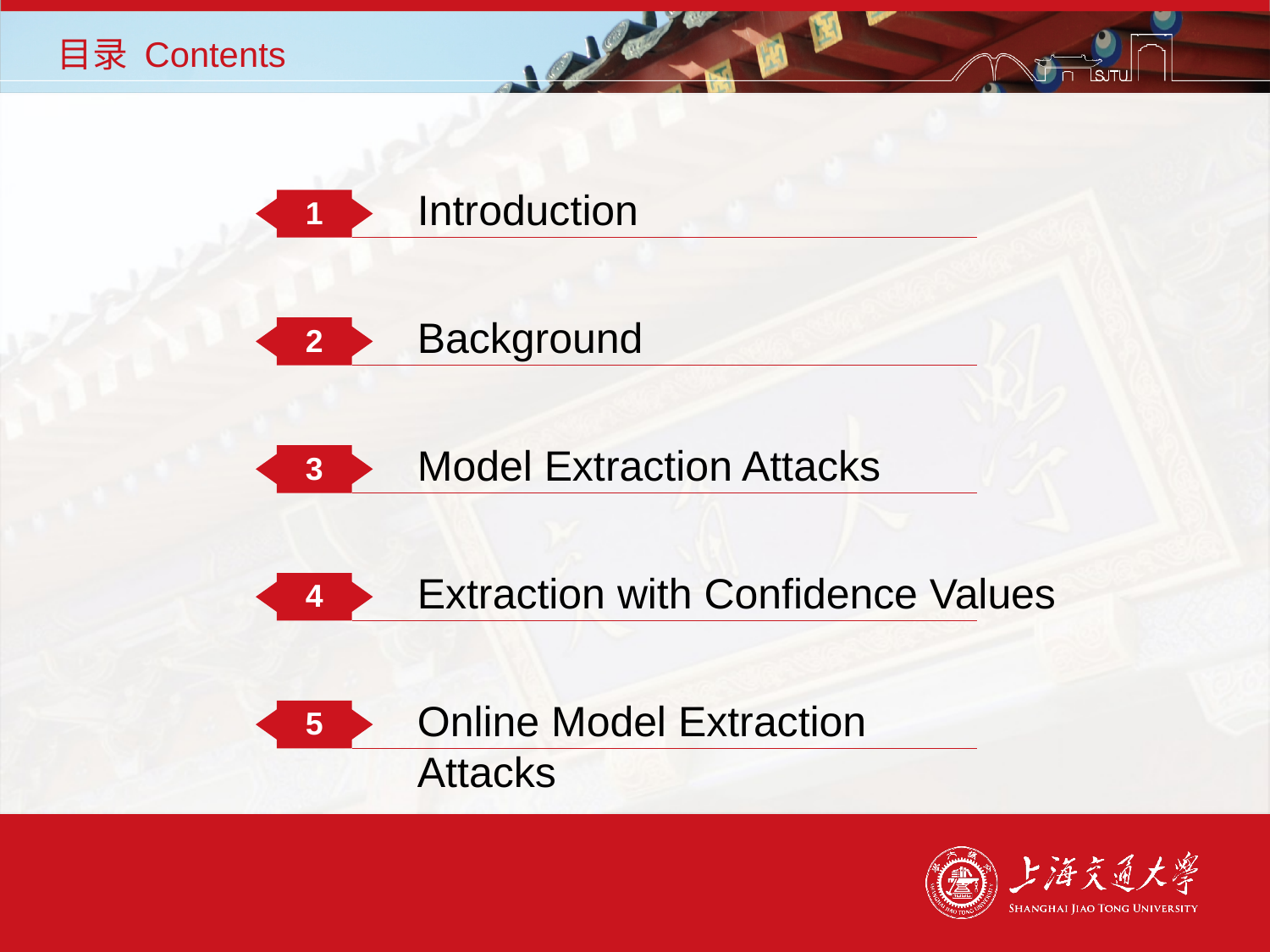

# 目录 Contents
Introduction
1

Background
2

Model Extraction Attacks
3

Extraction with Confidence Values
4

Online Model Extraction Attacks
5